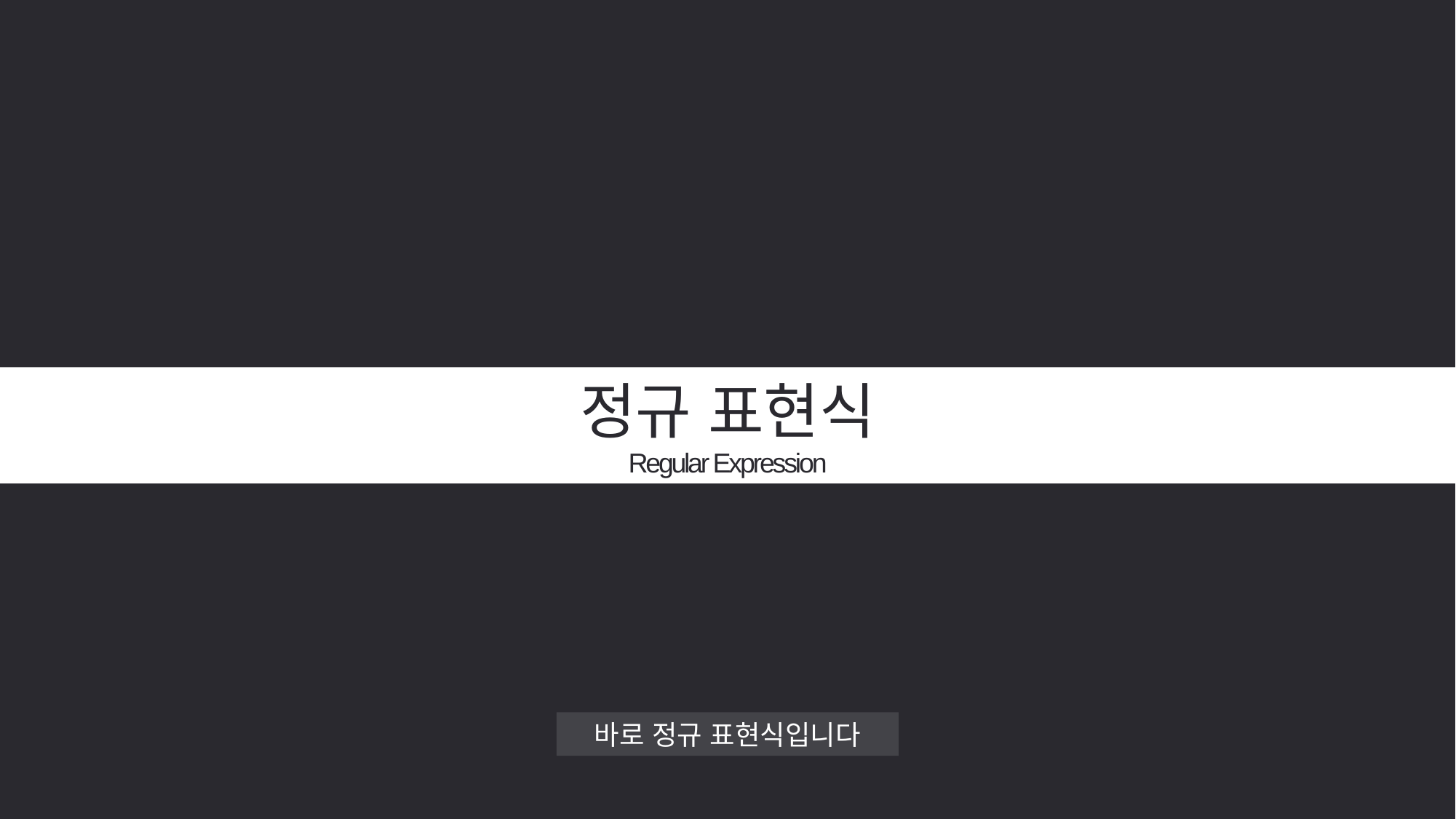

정규 표현식
Regular Expression
바로 정규 표현식입니다